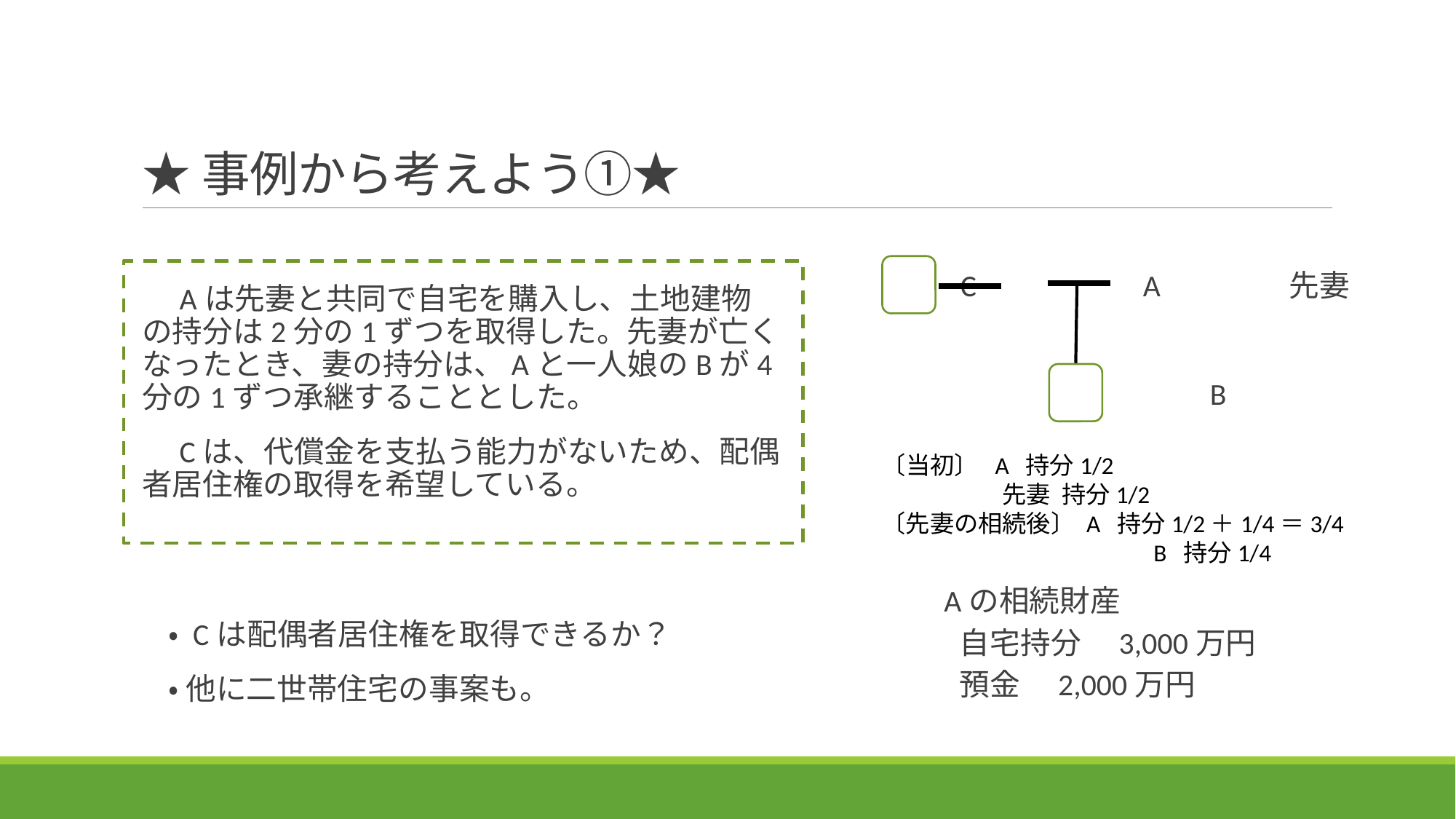

# ★事例から考えよう①★

　　　　　C　　　　　A　　　　先妻

　　　　　　　　　　　　　 B

 　　　　Aの相続財産
　　　　　 自宅持分　3,000万円
　　　　　 預金　2,000万円

　Aは先妻と共同で自宅を購入し、土地建物の持分は2分の1ずつを取得した。先妻が亡くなったとき、妻の持分は、Aと一人娘のBが4分の1ずつ承継することとした。
　Cは、代償金を支払う能力がないため、配偶者居住権の取得を希望している。

〔当初〕  A  持分1/2
　　　　　先妻  持分1/2
〔先妻の相続後〕 A  持分1/2＋1/4＝3/4
　　　　　　　　　　　B  持分1/4
　・ Cは配偶者居住権を取得できるか？
　・ 他に二世帯住宅の事案も。